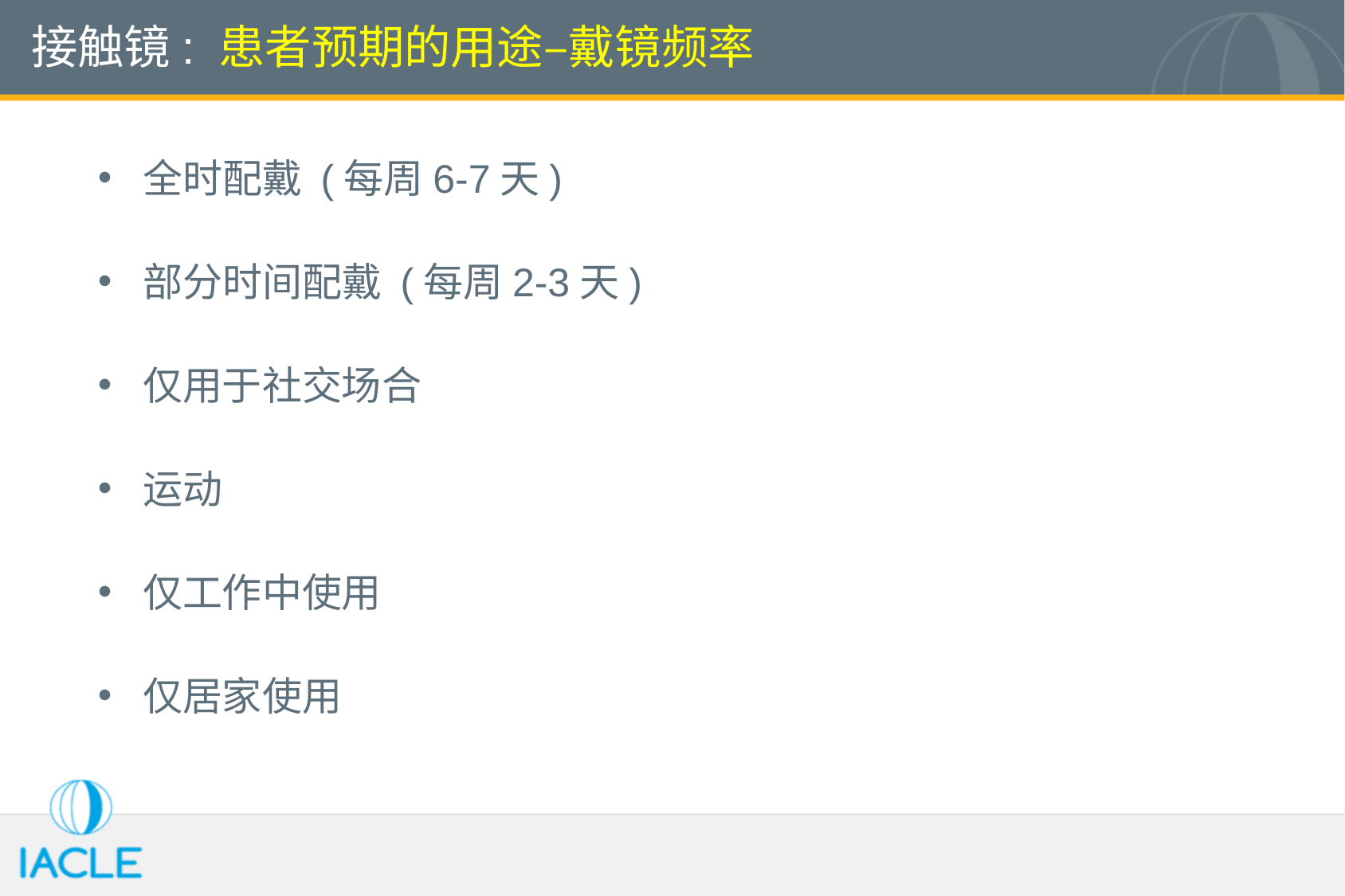

# 接触镜: 患者预期的用途–戴镜频率
全时配戴 (每周6-7天)
部分时间配戴 (每周2-3天)
仅用于社交场合
运动
仅工作中使用
仅居家使用